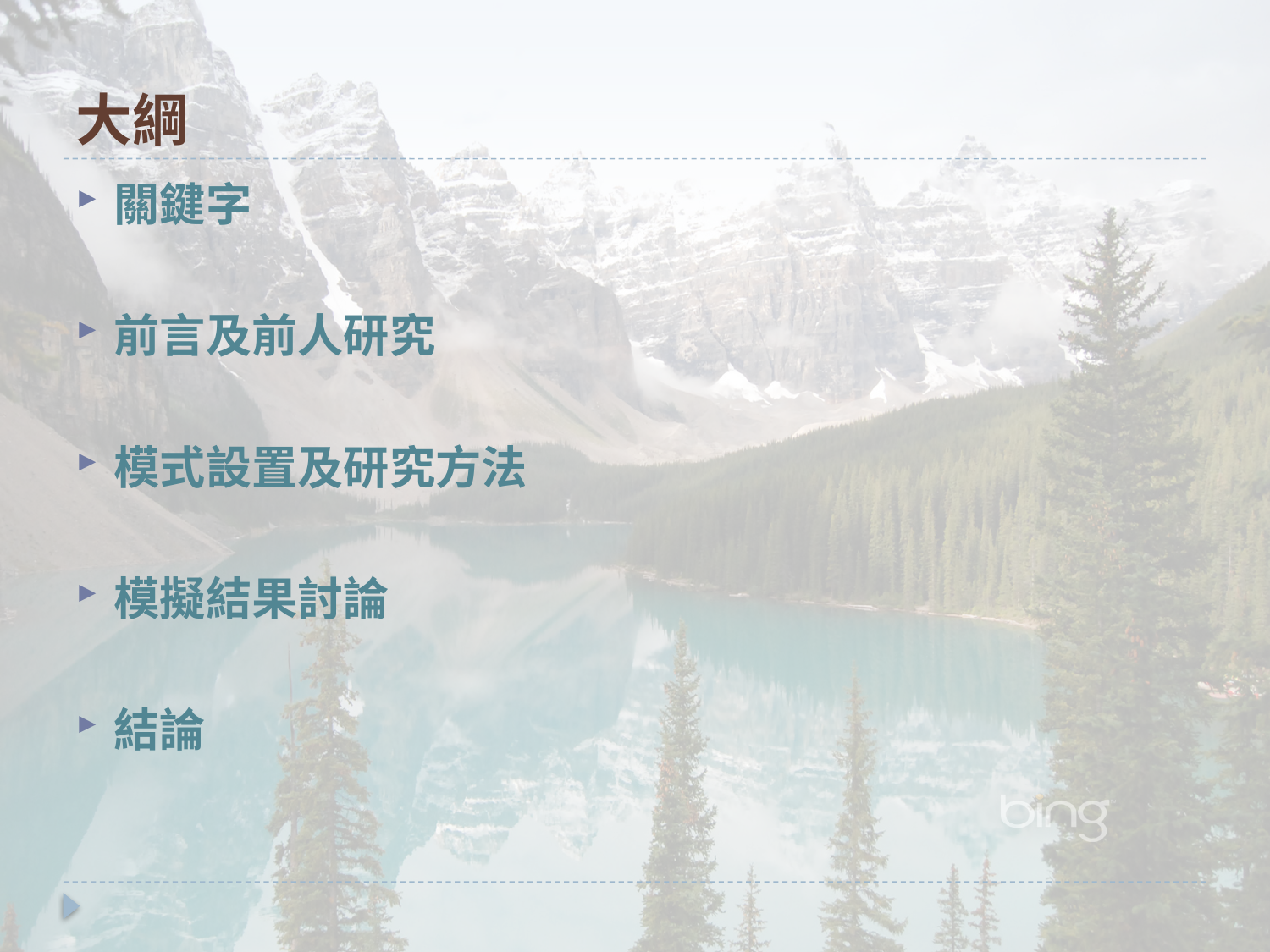

# 大綱
關鍵字

前言及前人研究

模式設置及研究方法

模擬結果討論

結論